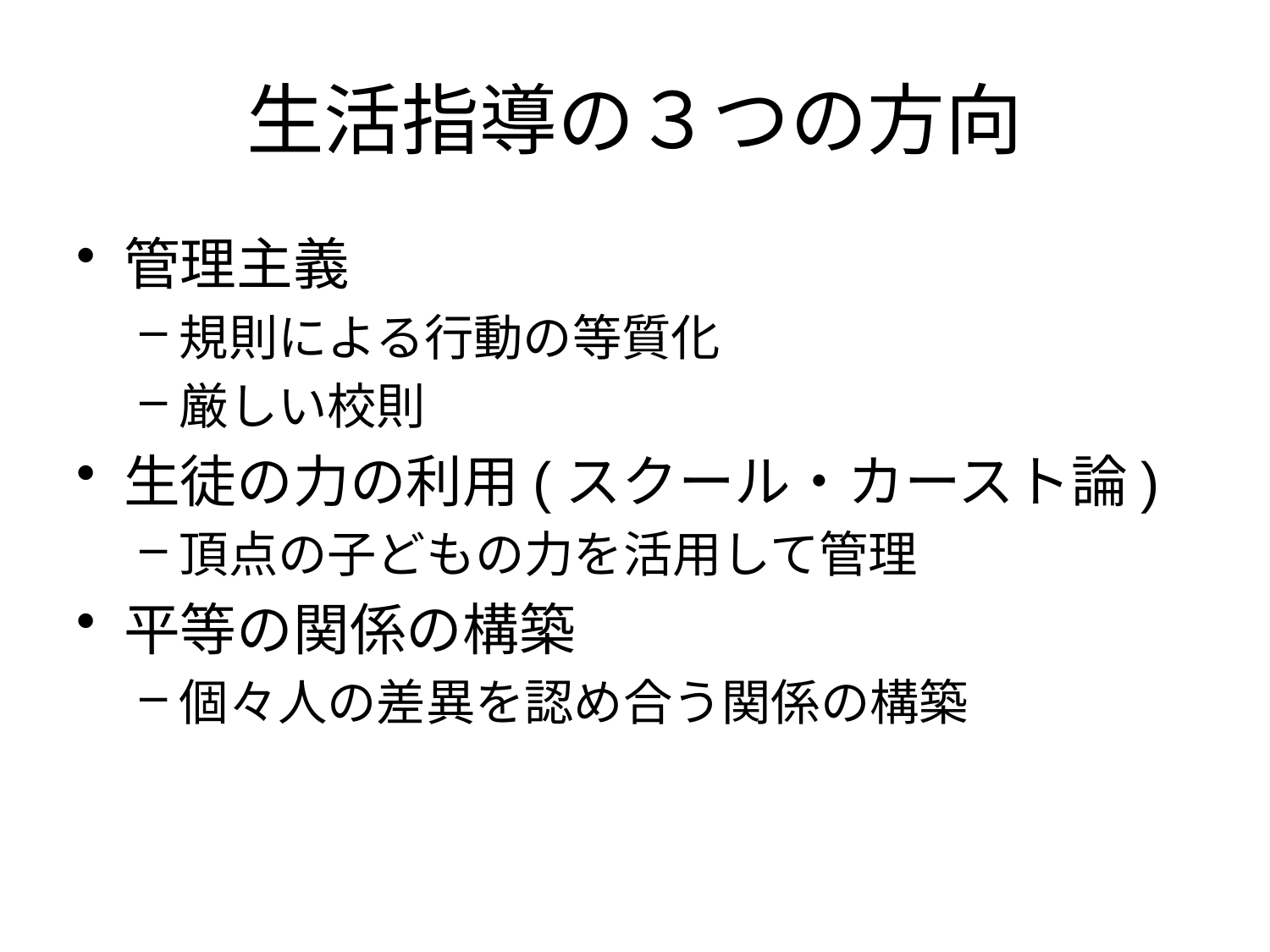

# 生活指導の３つの方向
管理主義
規則による行動の等質化
厳しい校則
生徒の力の利用(スクール・カースト論)
頂点の子どもの力を活用して管理
平等の関係の構築
個々人の差異を認め合う関係の構築